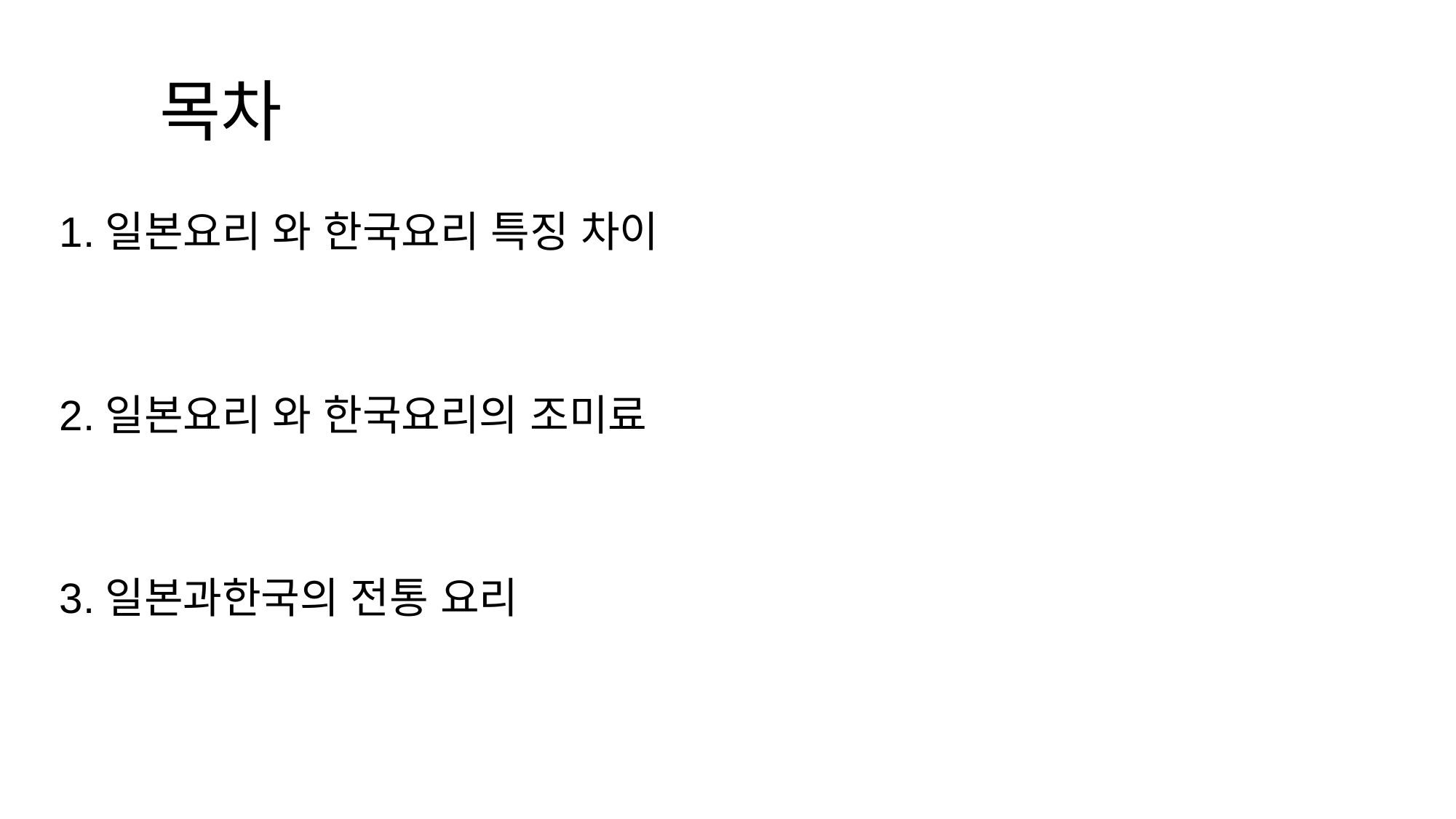

# 목차
1.일본요리 와 한국요리 특징 차이

2.일본요리 와 한국요리의 조미료

3.일본과한국의 전통 요리